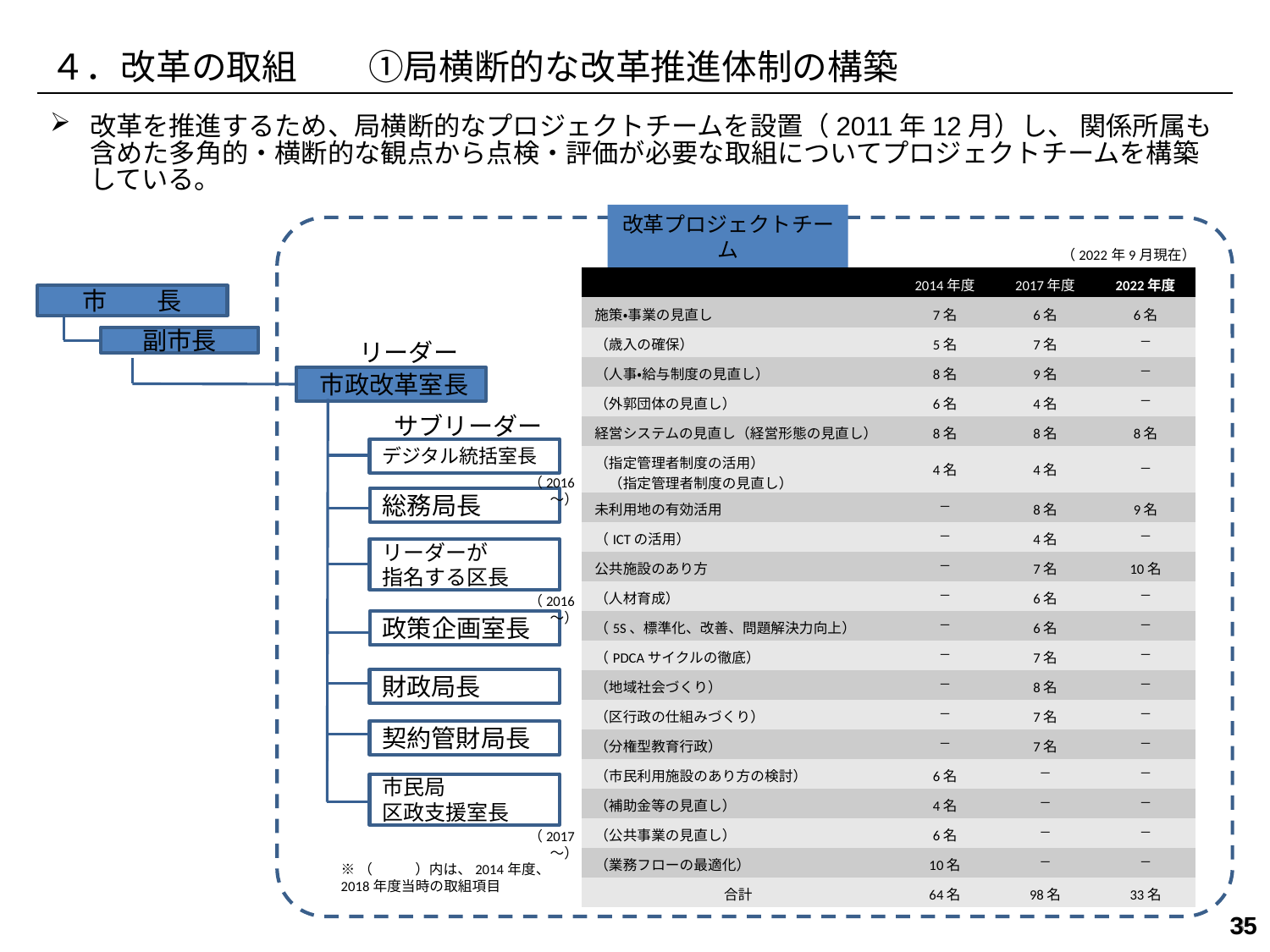

４．改革の取組　　①局横断的な改革推進体制の構築

改革を推進するため、局横断的なプロジェクトチームを設置（2011年12月）し、 関係所属も含めた多角的・横断的な観点から点検・評価が必要な取組についてプロジェクトチームを構築している。

改革プロジェクトチーム
市　　長
副市長
リーダー
 市政改革室長
サブリーダー
デジタル統括室長
（2016～）
総務局長
リーダーが
指名する区長
（2016～）
政策企画室長
財政局長
契約管財局長
市民局
区政支援室長
（2017～）
（2022年9月現在）
※（　　　）内は、2014年度、2018年度当時の取組項目

|  | 2014年度 | 2017年度 | 2022年度 |
| --- | --- | --- | --- |
| 施策・事業の見直し | 7名 | 6名 | 6名 |
| （歳入の確保） | 5名 | 7名 | ― |
| （人事・給与制度の見直し） | 8名 | 9名 | ― |
| （外郭団体の見直し） | 6名 | 4名 | ― |
| 経営システムの見直し（経営形態の見直し） | 8名 | 8名 | 8名 |
| （指定管理者制度の活用） 　（指定管理者制度の見直し） | 4名 | 4名 | ― |
| 未利用地の有効活用 | ― | 8名 | 9名 |
| （ICTの活用） | ― | 4名 | ― |
| 公共施設のあり方 | ― | 7名 | 10名 |
| （人材育成） | ― | 6名 | ― |
| （5S、標準化、改善、問題解決力向上） | ― | 6名 | ― |
| （PDCAサイクルの徹底） | ― | 7名 | ― |
| （地域社会づくり） | ― | 8名 | ― |
| （区行政の仕組みづくり） | ― | 7名 | ― |
| （分権型教育行政） | ― | 7名 | ― |
| （市民利用施設のあり方の検討） | 6名 | ― | ― |
| （補助金等の見直し） | 4名 | ― | ― |
| （公共事業の見直し） | 6名 | ― | ― |
| （業務フローの最適化） | 10名 | ― | ― |
| 合計 | 64名 | 98名 | 33名 |
35
35